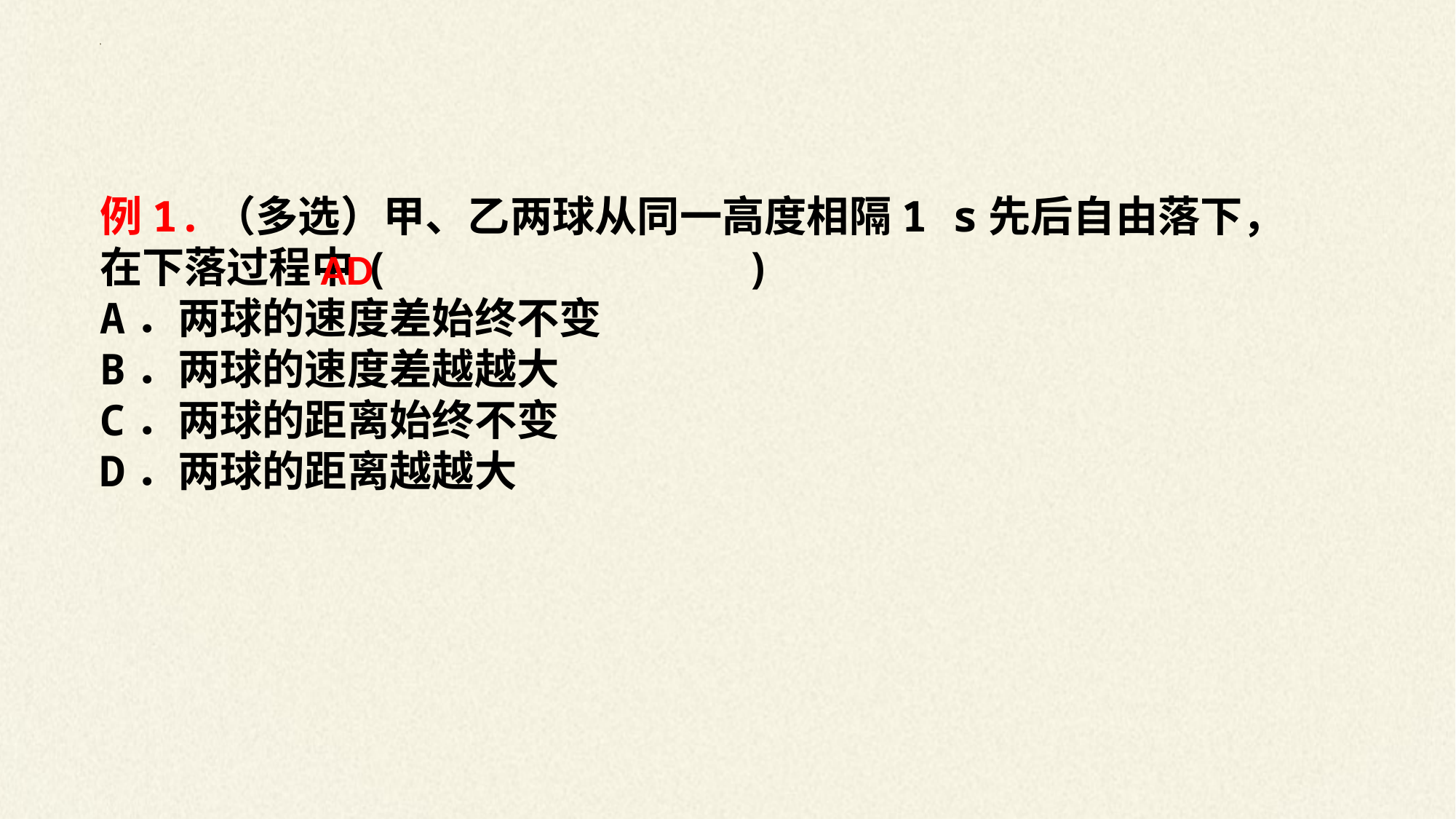

例1.（多选）甲、乙两球从同一高度相隔1 s先后自由落下，在下落过程中(              )
A．两球的速度差始终不变
B．两球的速度差越越大
C．两球的距离始终不变
D．两球的距离越越大

AD